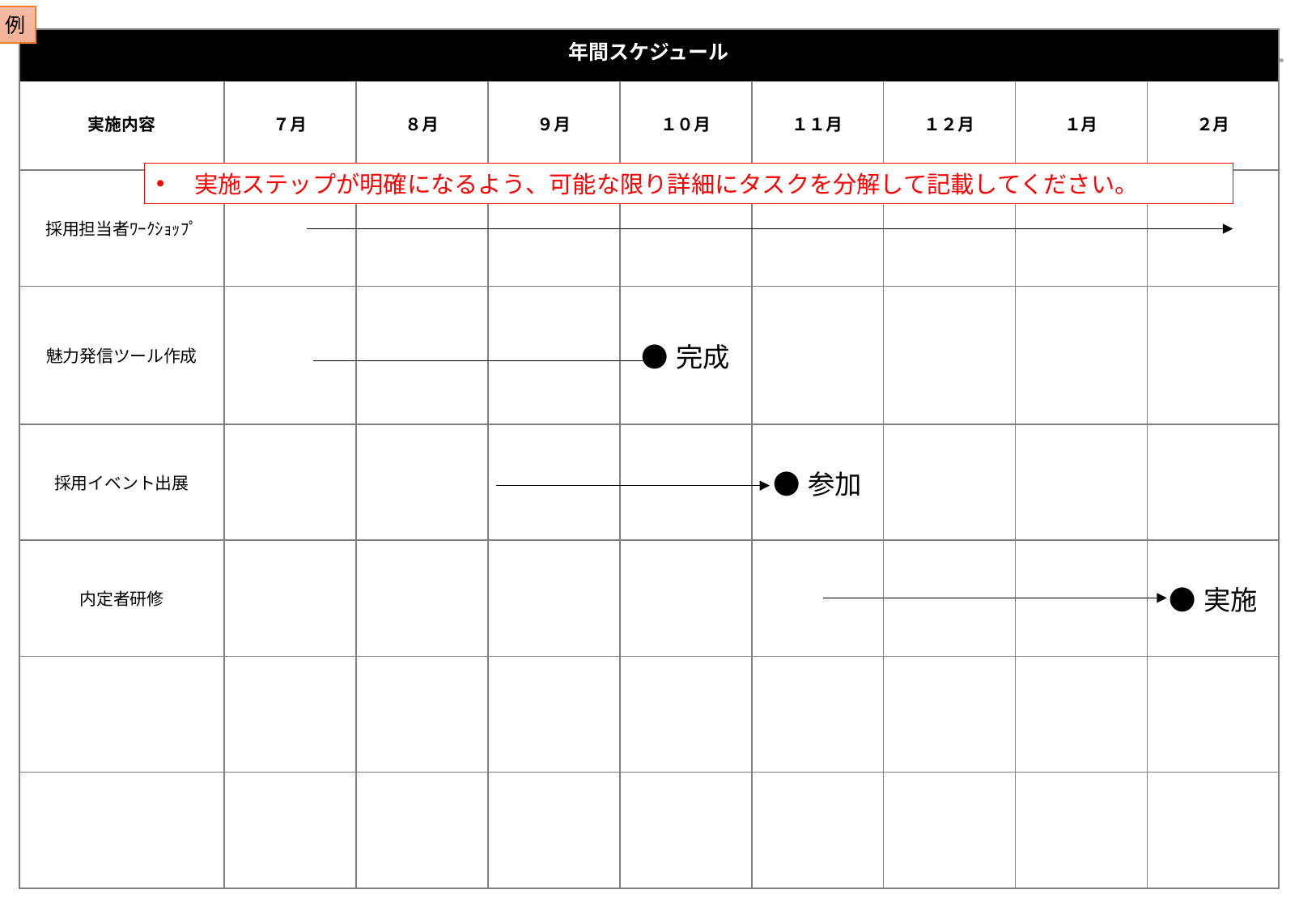

例
| 年間スケジュール |  |  |  |  |  |  |  |  |
| --- | --- | --- | --- | --- | --- | --- | --- | --- |
| 実施内容 | ７月 | ８月 | ９月 | １０月 | １１月 | １２月 | １月 | ２月 |
| 採用担当者ﾜｰｸｼｮｯﾌﾟ |  |  |  |  |  |  |  |  |
| 魅力発信ツール作成 |  |  |  | ●完成 |  |  |  |  |
| 採用イベント出展 |  |  |  |  | ●参加 |  |  |  |
| 内定者研修 |  |  |  |  |  |  |  | ●実施 |
|  |  |  |  |  |  |  |  |  |
|  |  |  |  |  |  |  |  |  |
実施ステップが明確になるよう、可能な限り詳細にタスクを分解して記載してください。